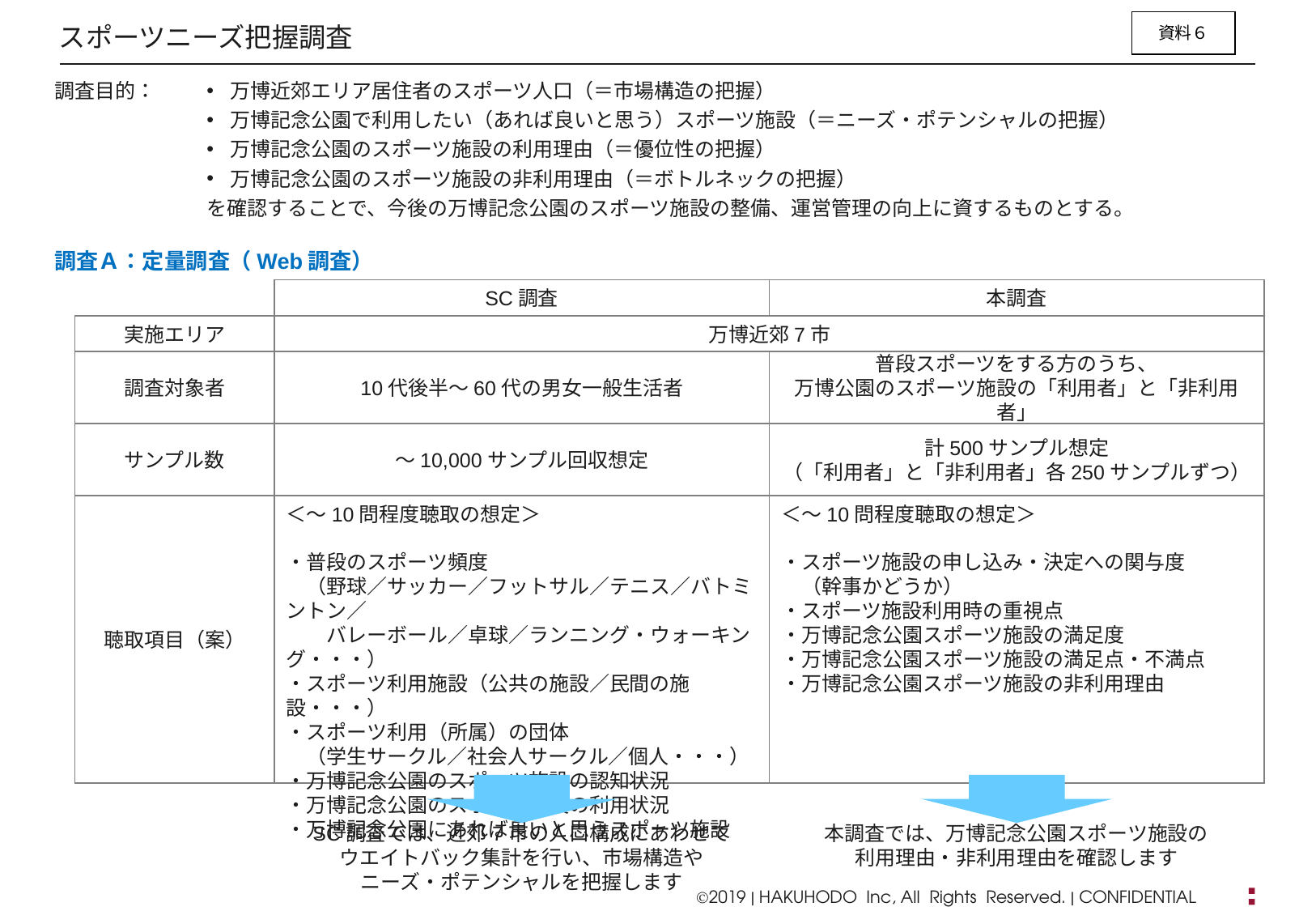

# スポーツニーズ把握調査
資料６
調査目的：
万博近郊エリア居住者のスポーツ人口（＝市場構造の把握）
万博記念公園で利用したい（あれば良いと思う）スポーツ施設（＝ニーズ・ポテンシャルの把握）
万博記念公園のスポーツ施設の利用理由（＝優位性の把握）
万博記念公園のスポーツ施設の非利用理由（＝ボトルネックの把握）
を確認することで、今後の万博記念公園のスポーツ施設の整備、運営管理の向上に資するものとする。
調査Ａ：定量調査（Web調査）
SC調査
本調査
実施エリア
万博近郊7市
調査対象者
10代後半～60代の男女一般生活者
普段スポーツをする方のうち、
万博公園のスポーツ施設の「利用者」と「非利用者」
サンプル数
～10,000サンプル回収想定
計500サンプル想定
（「利用者」と「非利用者」各250サンプルずつ）
聴取項目（案）
＜～10問程度聴取の想定＞

・普段のスポーツ頻度
　（野球／サッカー／フットサル／テニス／バトミントン／
　　バレーボール／卓球／ランニング・ウォーキング・・・）
・スポーツ利用施設（公共の施設／民間の施設・・・）
・スポーツ利用（所属）の団体
　（学生サークル／社会人サークル／個人・・・）
・万博記念公園のスポーツ施設の認知状況
・万博記念公園のスポーツ施設の利用状況
・万博記念公園にあれば良いと思うスポーツ施設
＜～10問程度聴取の想定＞

・スポーツ施設の申し込み・決定への関与度
　（幹事かどうか）
・スポーツ施設利用時の重視点
・万博記念公園スポーツ施設の満足度
・万博記念公園スポーツ施設の満足点・不満点
・万博記念公園スポーツ施設の非利用理由

SC調査では、近郊7市の人口構成にあわせて
ウエイトバック集計を行い、市場構造や
ニーズ・ポテンシャルを把握します
本調査では、万博記念公園スポーツ施設の
利用理由・非利用理由を確認します